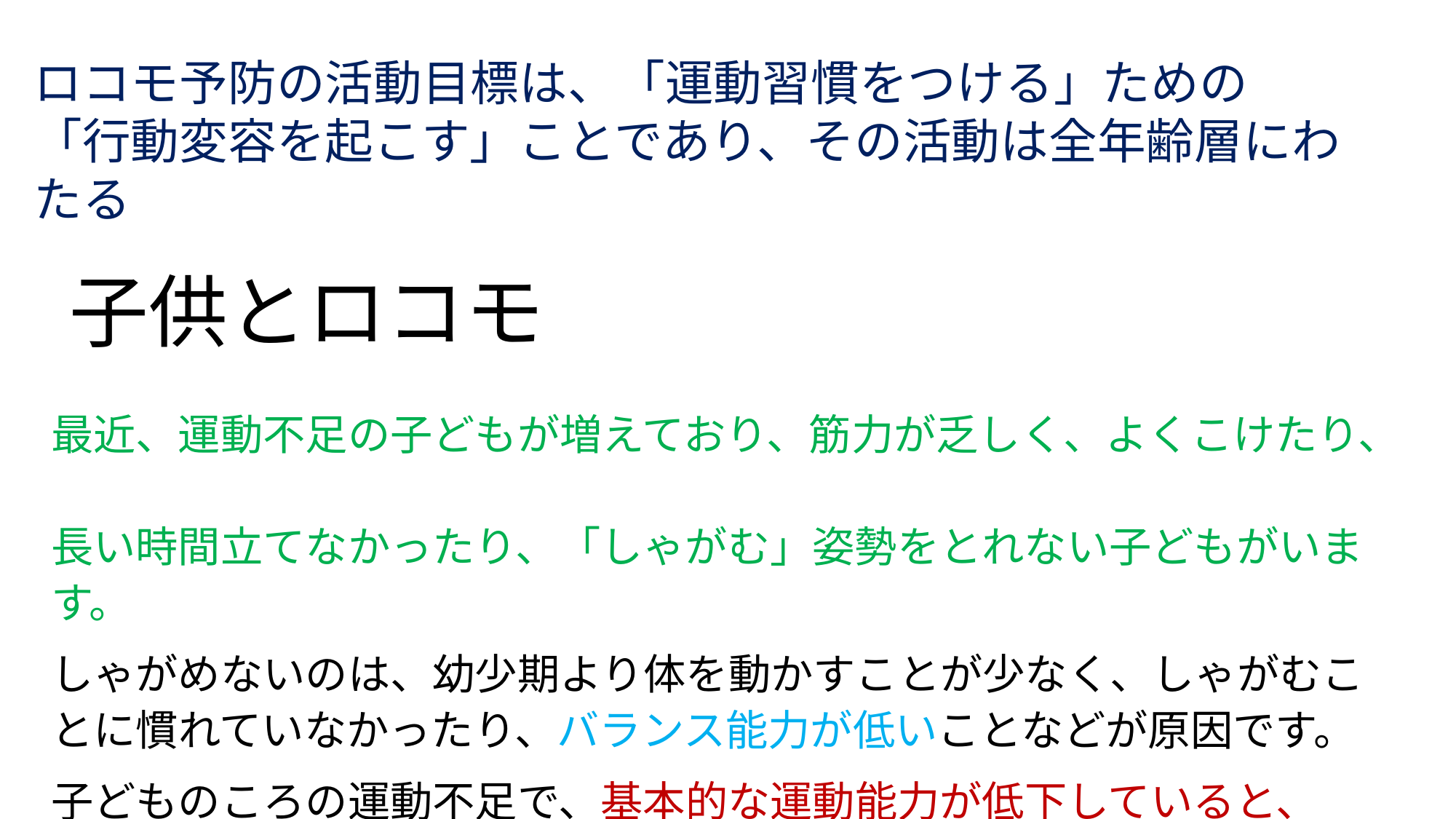

ロコモ予防の活動目標は、「運動習慣をつける」ための
「行動変容を起こす」ことであり、その活動は全年齢層にわたる
# 子供とロコモ
最近、運動不足の子どもが増えており、筋力が乏しく、よくこけたり、
長い時間立てなかったり、「しゃがむ」姿勢をとれない子どもがいます。
しゃがめないのは、幼少期より体を動かすことが少なく、しゃがむことに慣れていなかったり、バランス能力が低いことなどが原因です。
子どものころの運動不足で、基本的な運動能力が低下していると、
大人になっても運動不足になりやすく、ロコモやメタボになりやすくなります。